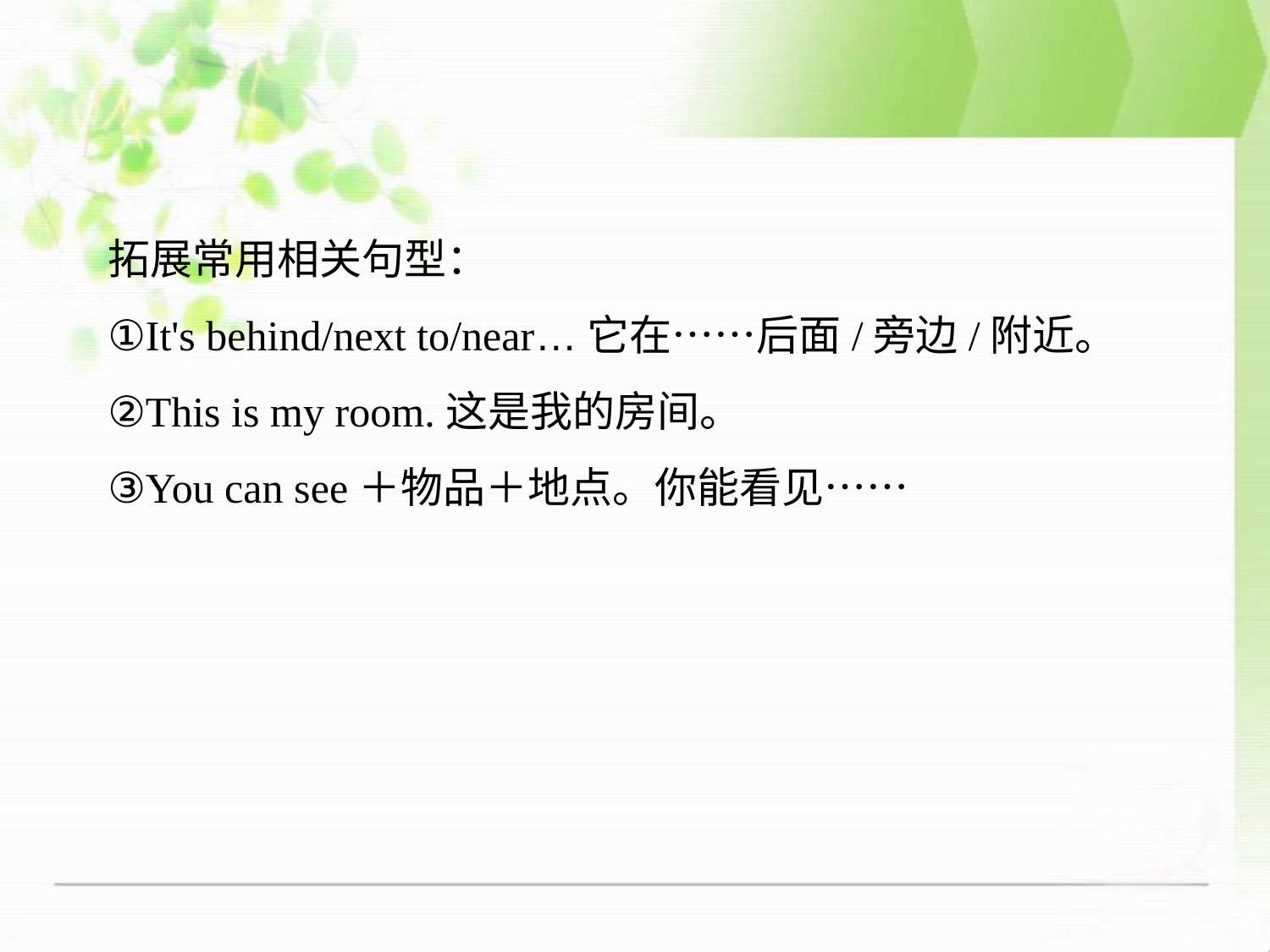

拓展常用相关句型：
①It's behind/next to/near…它在……后面/旁边/附近。
②This is my room.这是我的房间。
③You can see＋物品＋地点。你能看见……